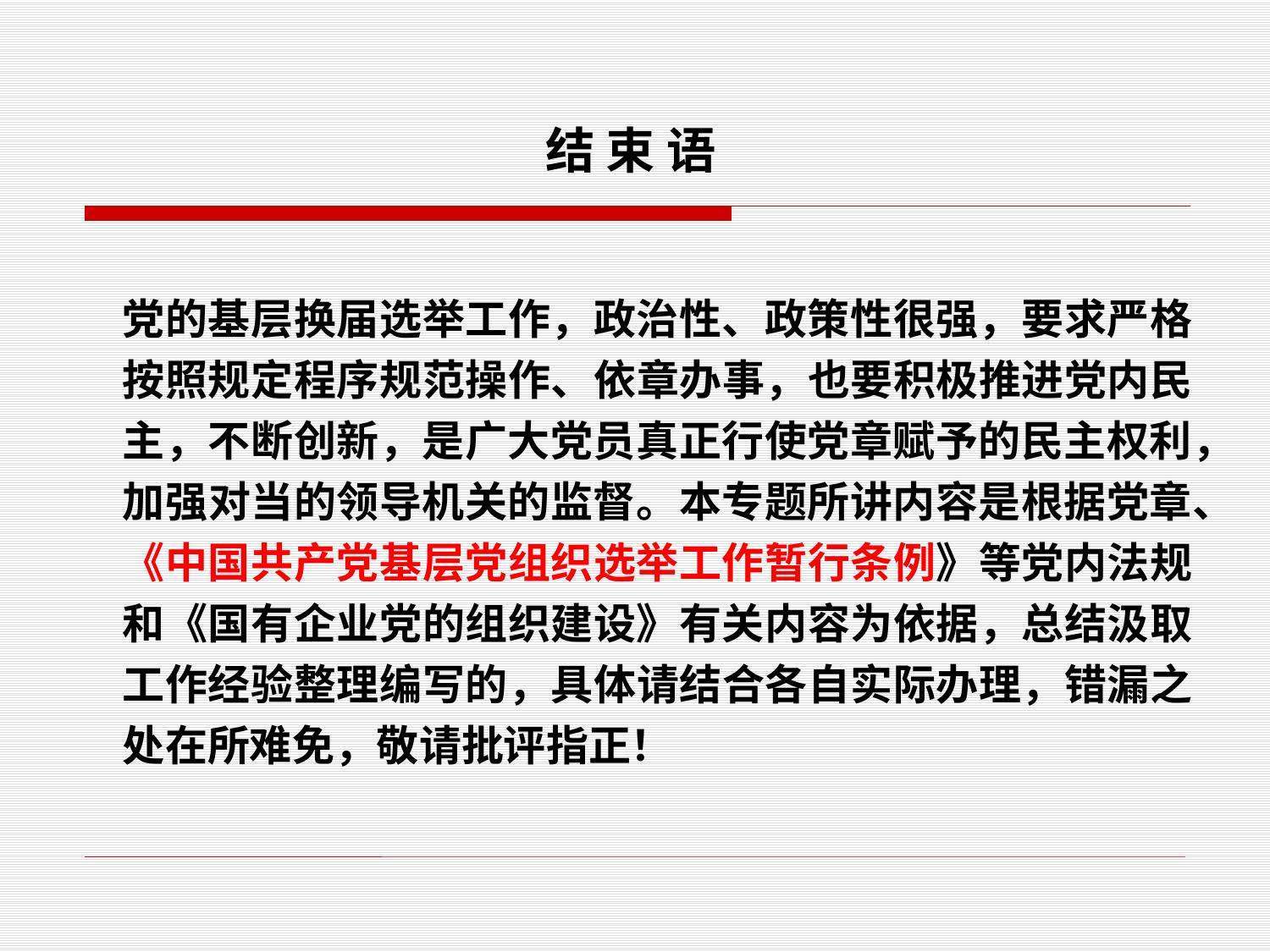

# 结 束 语
       党的基层换届选举工作，政治性、政策性很强，要求严格按照规定程序规范操作、依章办事，也要积极推进党内民主，不断创新，是广大党员真正行使党章赋予的民主权利，加强对当的领导机关的监督。本专题所讲内容是根据党章、《中国共产党基层党组织选举工作暂行条例》等党内法规和《国有企业党的组织建设》有关内容为依据，总结汲取工作经验整理编写的，具体请结合各自实际办理，错漏之处在所难免，敬请批评指正！